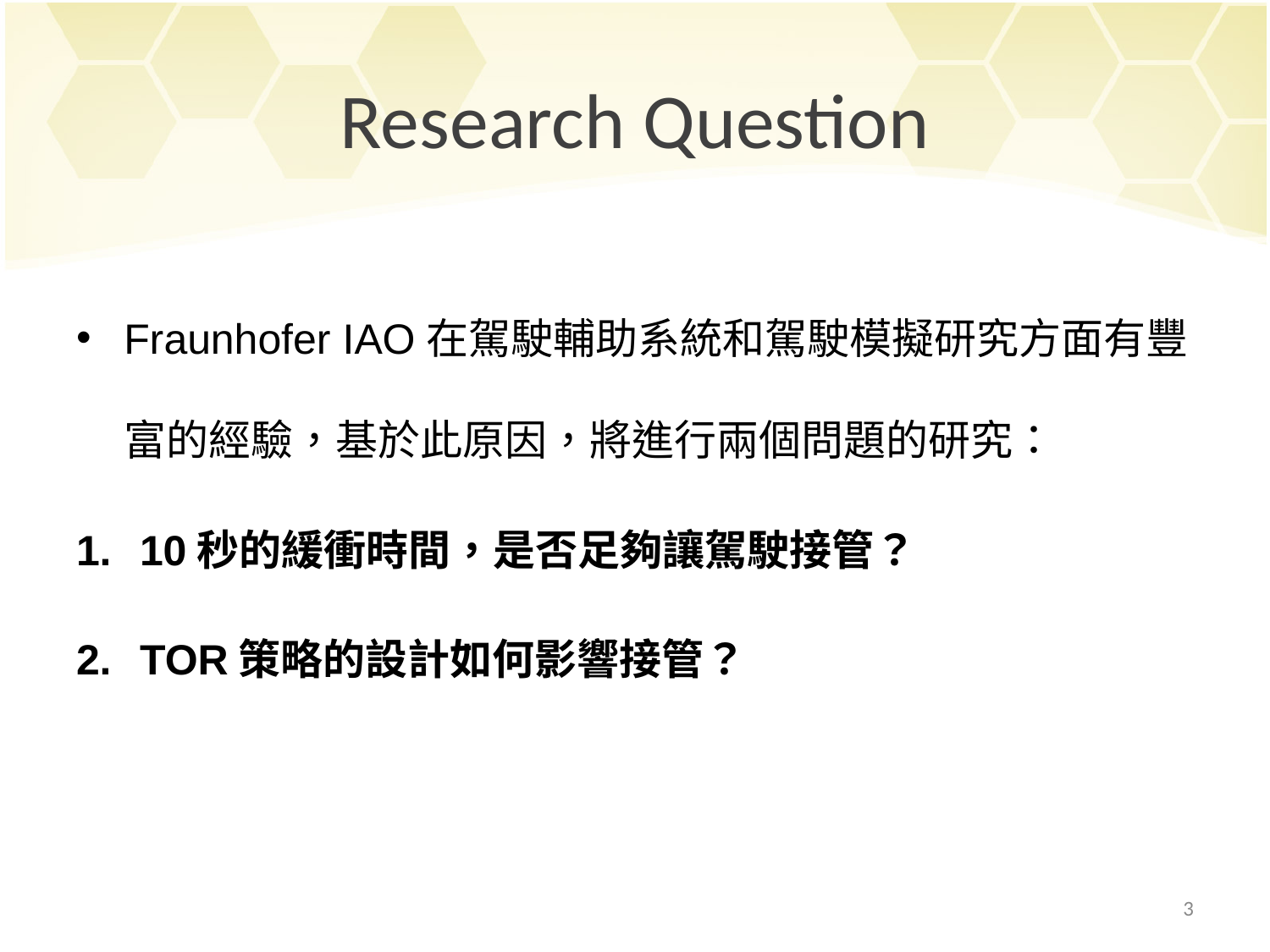

# Research Question
Fraunhofer IAO在駕駛輔助系統和駕駛模擬研究方面有豐富的經驗，基於此原因，將進行兩個問題的研究：
10秒的緩衝時間，是否足夠讓駕駛接管？
TOR策略的設計如何影響接管？
3